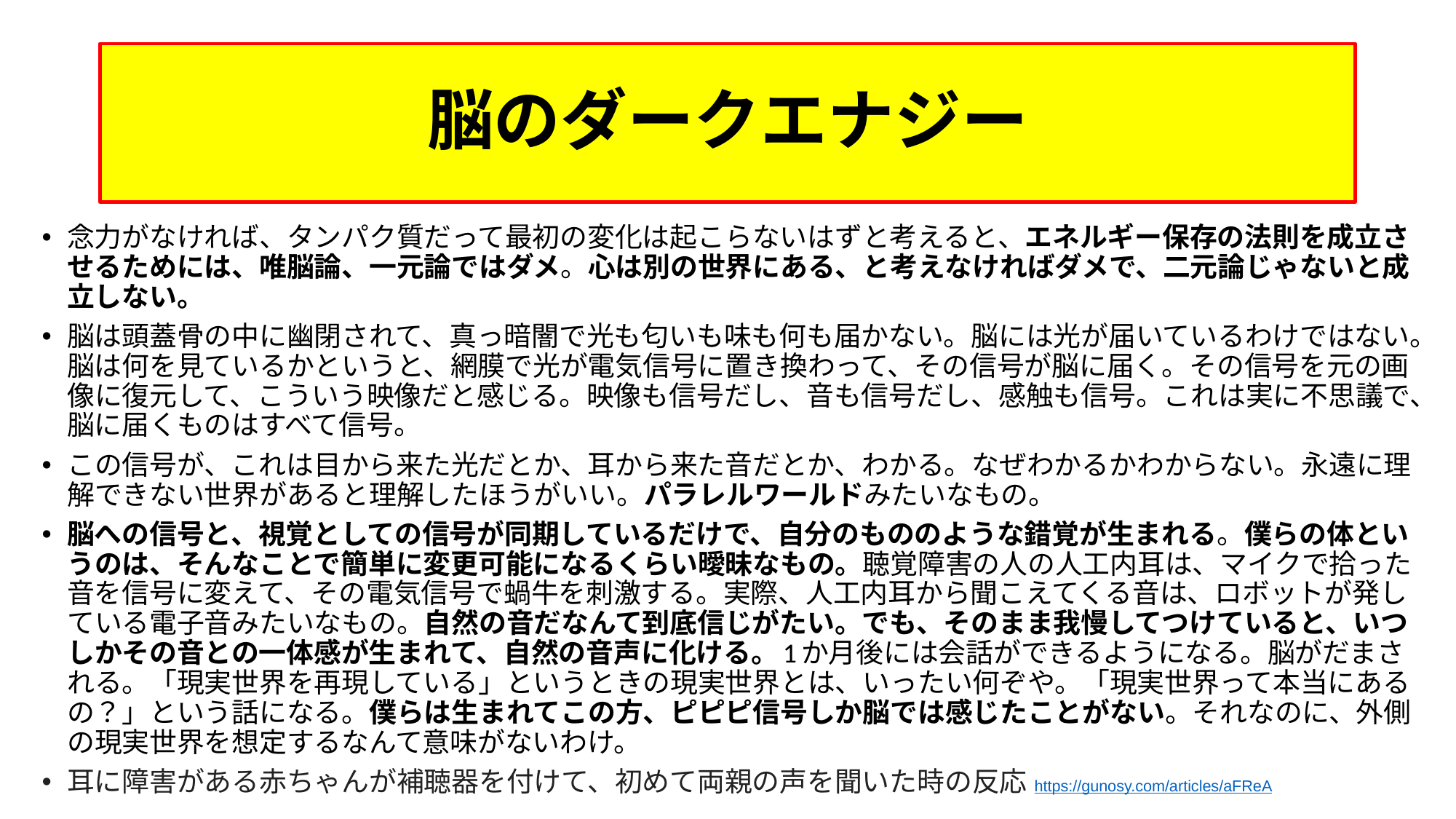

# 脳のダークエナジー
念力がなければ、タンパク質だって最初の変化は起こらないはずと考えると、エネルギー保存の法則を成立させるためには、唯脳論、一元論ではダメ。心は別の世界にある、と考えなければダメで、二元論じゃないと成立しない。
脳は頭蓋骨の中に幽閉されて、真っ暗闇で光も匂いも味も何も届かない。脳には光が届いているわけではない。脳は何を見ているかというと、網膜で光が電気信号に置き換わって、その信号が脳に届く。その信号を元の画像に復元して、こういう映像だと感じる。映像も信号だし、音も信号だし、感触も信号。これは実に不思議で、脳に届くものはすべて信号。
この信号が、これは目から来た光だとか、耳から来た音だとか、わかる。なぜわかるかわからない。永遠に理解できない世界があると理解したほうがいい。パラレルワールドみたいなもの。
脳への信号と、視覚としての信号が同期しているだけで、自分のもののような錯覚が生まれる。僕らの体というのは、そんなことで簡単に変更可能になるくらい曖昧なもの。聴覚障害の人の人工内耳は、マイクで拾った音を信号に変えて、その電気信号で蝸牛を刺激する。実際、人工内耳から聞こえてくる音は、ロボットが発している電子音みたいなもの。自然の音だなんて到底信じがたい。でも、そのまま我慢してつけていると、いつしかその音との一体感が生まれて、自然の音声に化ける。1か月後には会話ができるようになる。脳がだまされる。「現実世界を再現している」というときの現実世界とは、いったい何ぞや。「現実世界って本当にあるの？」という話になる。僕らは生まれてこの方、ピピピ信号しか脳では感じたことがない。それなのに、外側の現実世界を想定するなんて意味がないわけ。
耳に障害がある赤ちゃんが補聴器を付けて、初めて両親の声を聞いた時の反応 https://gunosy.com/articles/aFReA